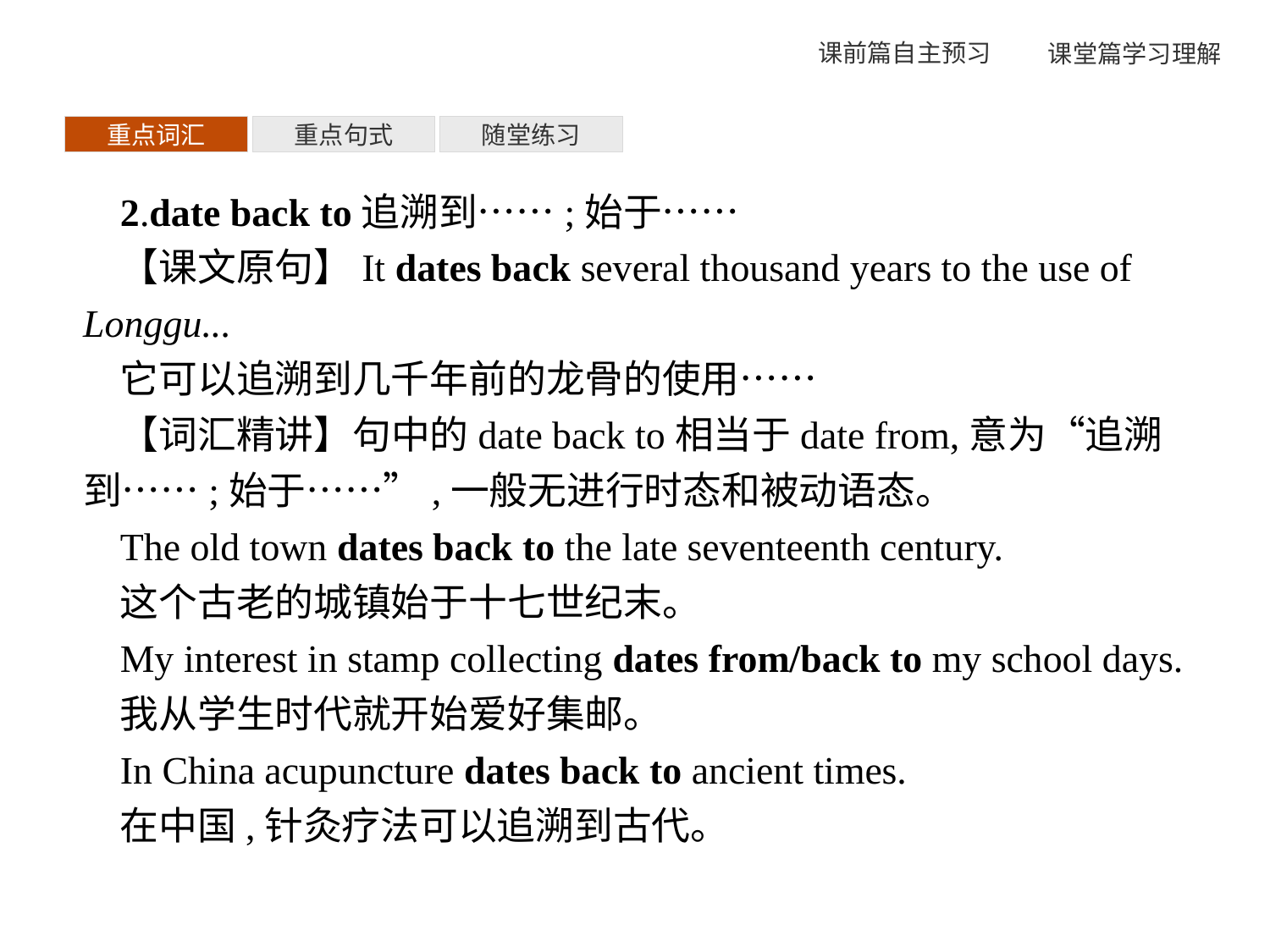

重点词汇
重点句式
随堂练习
2.date back to追溯到……;始于……
【课文原句】It dates back several thousand years to the use of Longgu...
它可以追溯到几千年前的龙骨的使用……
【词汇精讲】句中的date back to相当于date from,意为“追溯到……;始于……”,一般无进行时态和被动语态。
The old town dates back to the late seventeenth century.
这个古老的城镇始于十七世纪末。
My interest in stamp collecting dates from/back to my school days.
我从学生时代就开始爱好集邮。
In China acupuncture dates back to ancient times.
在中国,针灸疗法可以追溯到古代。